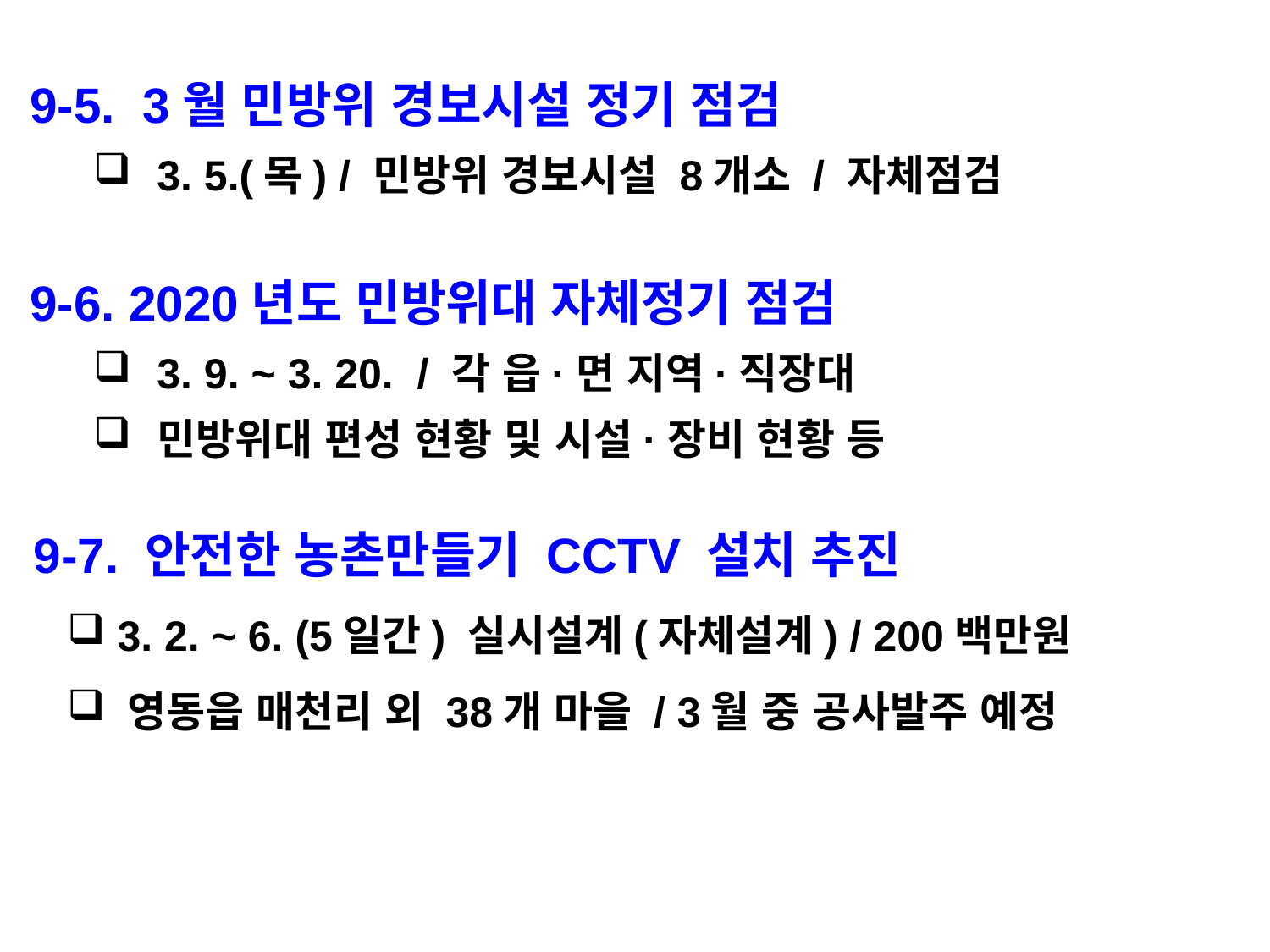

9-5.  3월 민방위 경보시설 정기 점검
3. 5.(목) / 민방위 경보시설 8개소 / 자체점검
9-6. 2020년도 민방위대 자체정기 점검
3. 9. ~ 3. 20.  / 각 읍·면 지역·직장대
민방위대 편성 현황 및 시설·장비 현황 등
9-7. 안전한 농촌만들기 CCTV 설치 추진
 3. 2. ~ 6. (5일간) 실시설계(자체설계) / 200백만원
 영동읍 매천리 외 38개 마을 / 3월 중 공사발주 예정